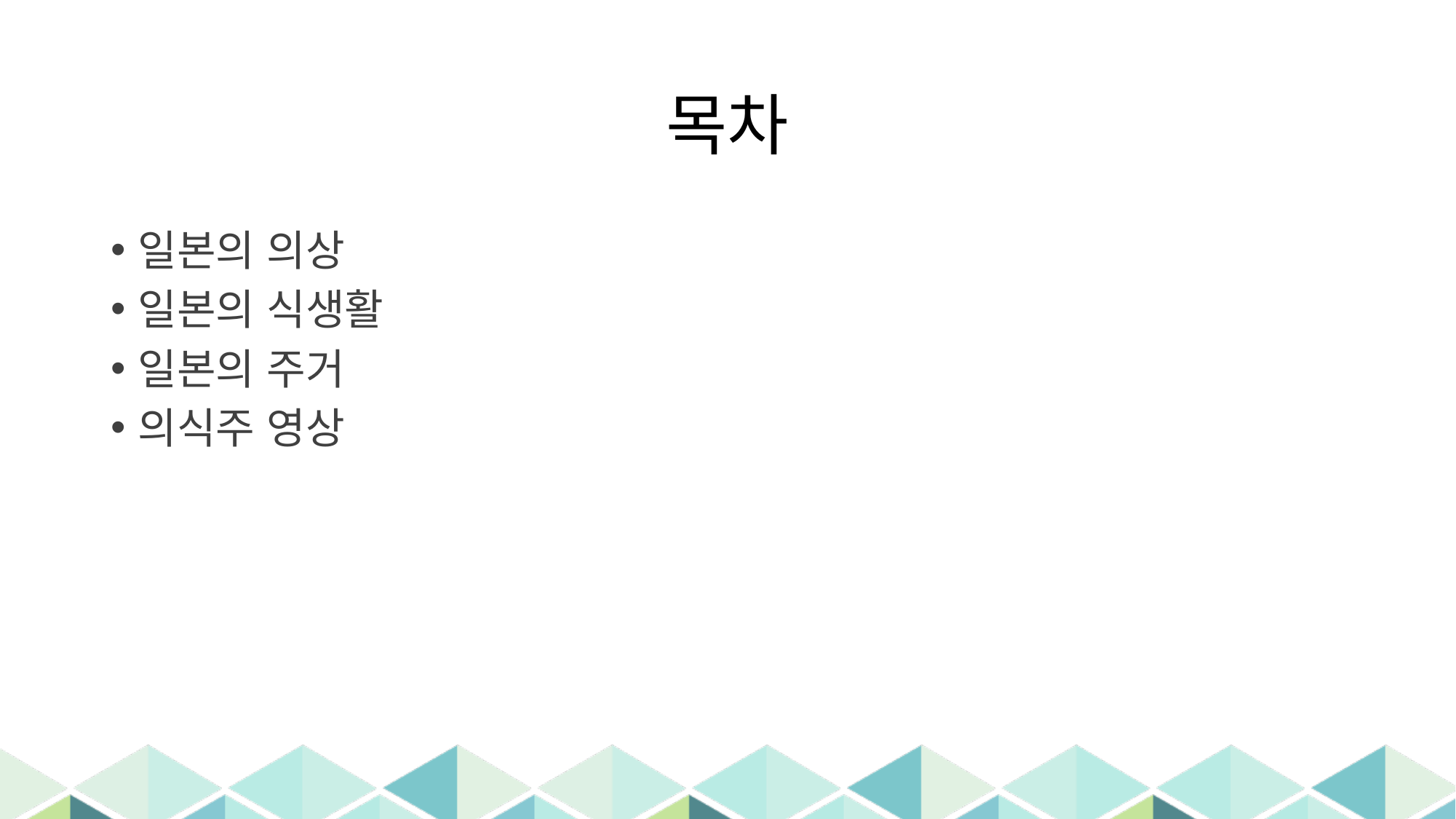

# 목차
일본의 의상
일본의 식생활
일본의 주거
의식주 영상